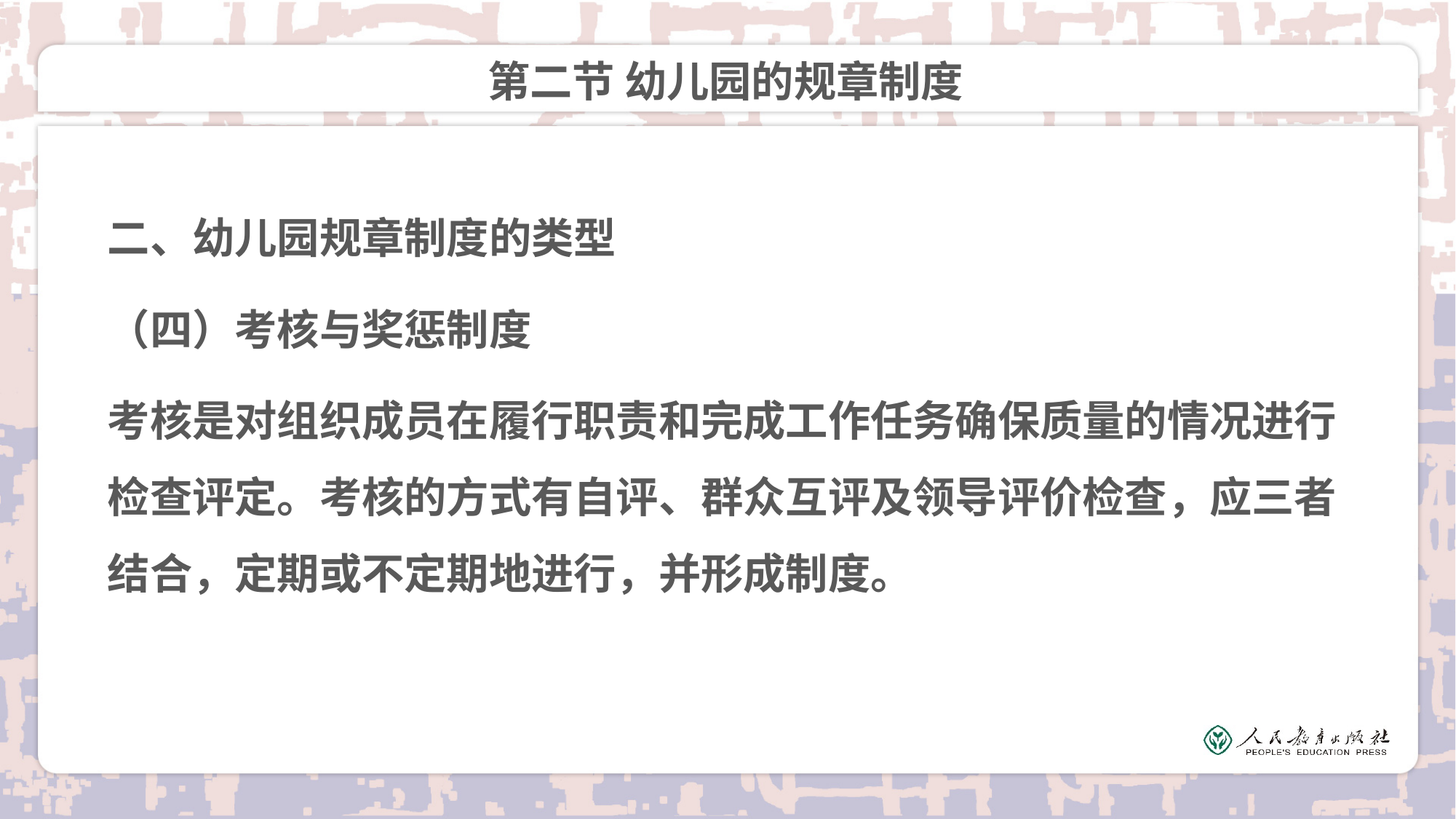

# 第二节 幼儿园的规章制度
二、幼儿园规章制度的类型
（四）考核与奖惩制度
考核是对组织成员在履行职责和完成工作任务确保质量的情况进行检查评定。考核的方式有自评、群众互评及领导评价检查，应三者结合，定期或不定期地进行，并形成制度。